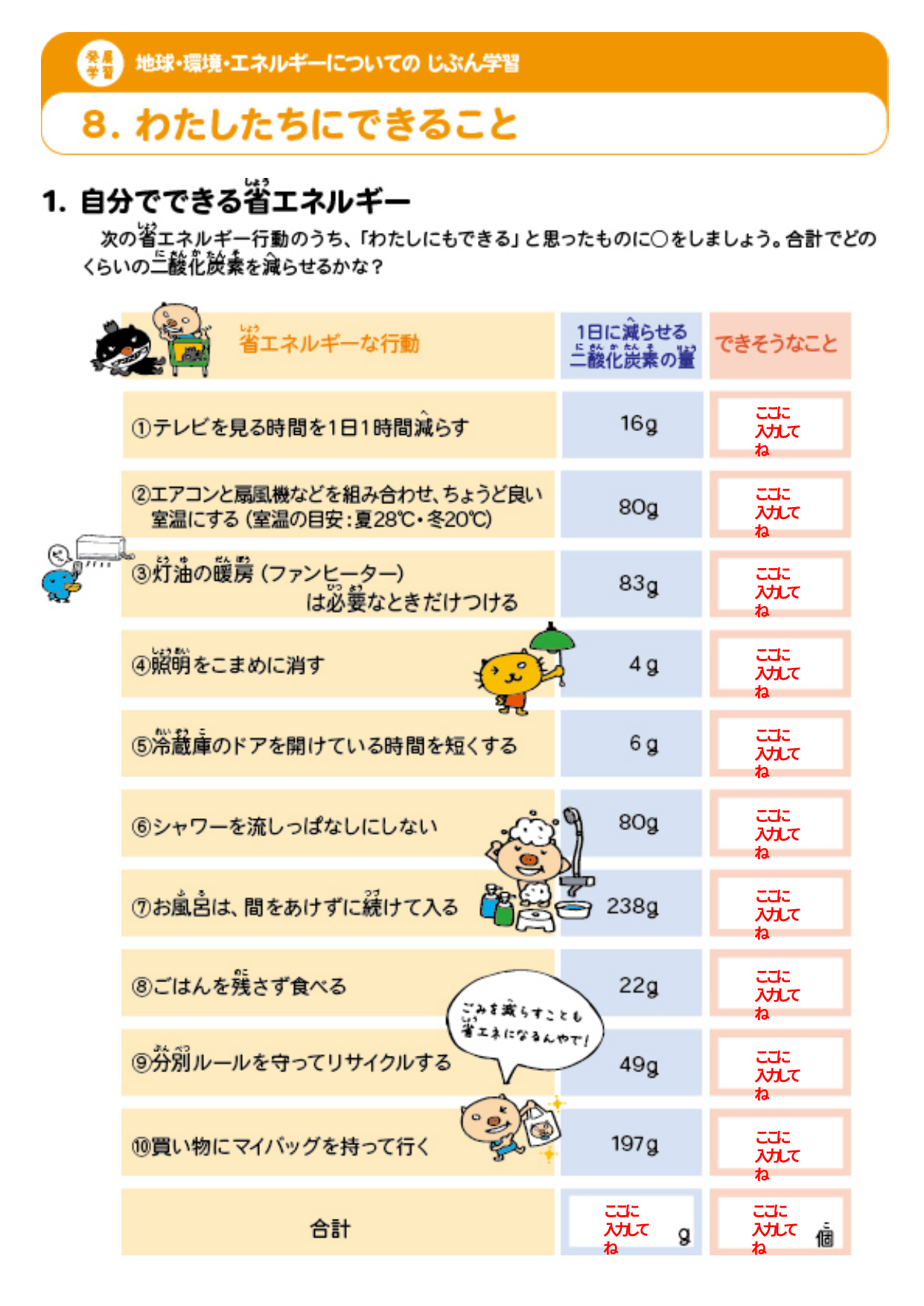

ここに
入力してね
ここに
入力してね
ここに
入力してね
ここに
入力してね
ここに
入力してね
ここに
入力してね
ここに
入力してね
ここに
入力してね
ここに
入力してね
ここに
入力してね
ここに
入力してね
ここに
入力してね